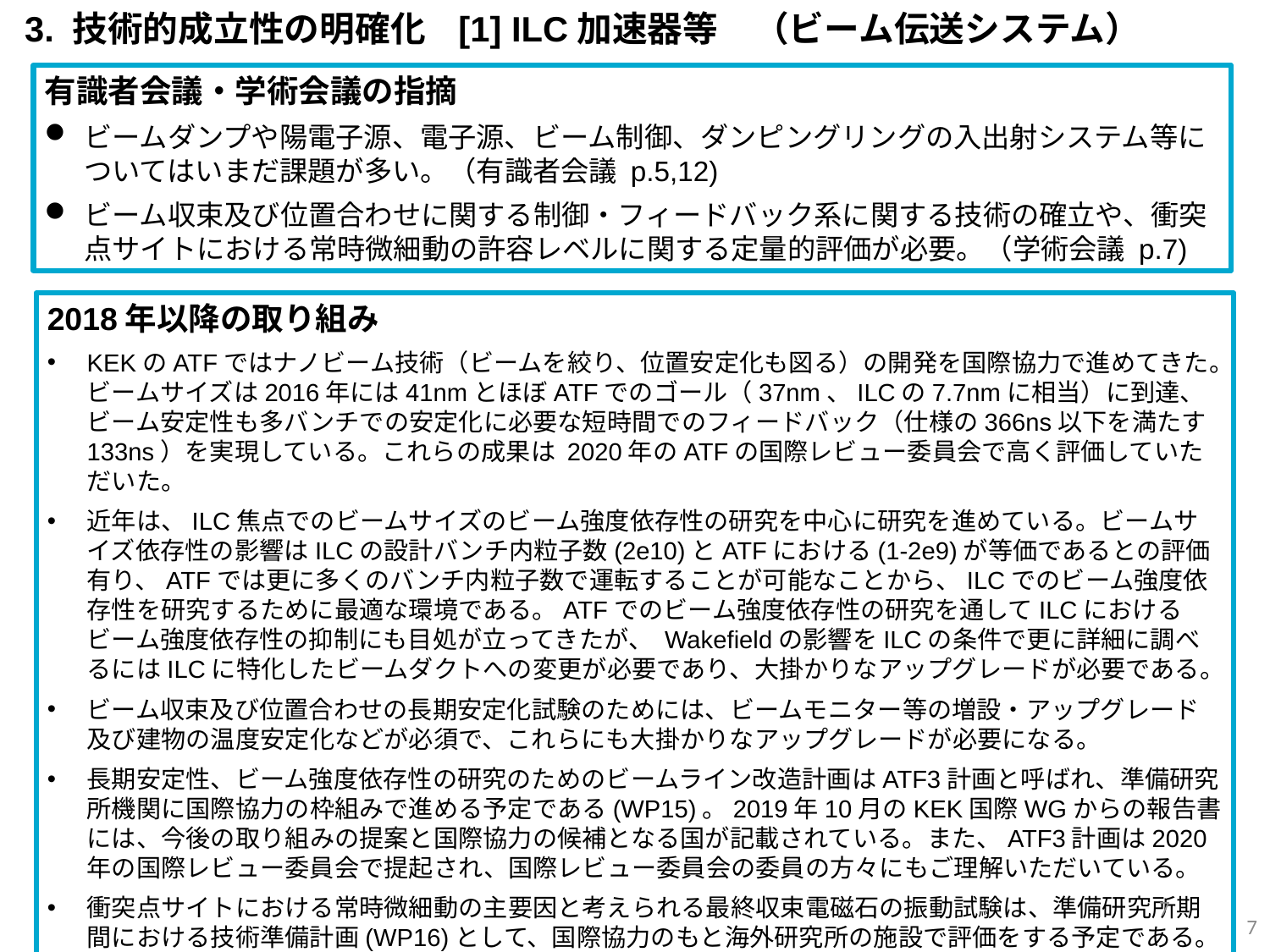

3. 技術的成立性の明確化   [1] ILC加速器等　（ビーム伝送システム）
有識者会議・学術会議の指摘
ビームダンプや陽電子源、電子源、ビーム制御、ダンピングリングの入出射システム等についてはいまだ課題が多い。（有識者会議 p.5,12)
ビーム収束及び位置合わせに関する制御・フィードバック系に関する技術の確立や、衝突点サイトにおける常時微細動の許容レベルに関する定量的評価が必要。（学術会議 p.7)
2018年以降の取り組み
KEKのATFではナノビーム技術（ビームを絞り、位置安定化も図る）の開発を国際協力で進めてきた。ビームサイズは2016年には41nmとほぼATFでのゴール（37nm、ILCの7.7nmに相当）に到達、ビーム安定性も多バンチでの安定化に必要な短時間でのフィードバック（仕様の366ns以下を満たす133ns）を実現している。これらの成果は 2020年のATFの国際レビュー委員会で高く評価していただいた。
近年は、ILC焦点でのビームサイズのビーム強度依存性の研究を中心に研究を進めている。ビームサイズ依存性の影響はILCの設計バンチ内粒子数(2e10)とATFにおける(1-2e9)が等価であるとの評価有り、ATFでは更に多くのバンチ内粒子数で運転することが可能なことから、ILCでのビーム強度依存性を研究するために最適な環境である。ATFでのビーム強度依存性の研究を通してILCにおけるビーム強度依存性の抑制にも目処が立ってきたが、 Wakefieldの影響をILCの条件で更に詳細に調べるにはILCに特化したビームダクトへの変更が必要であり、大掛かりなアップグレードが必要である。
ビーム収束及び位置合わせの長期安定化試験のためには、ビームモニター等の増設・アップグレード及び建物の温度安定化などが必須で、これらにも大掛かりなアップグレードが必要になる。
長期安定性、ビーム強度依存性の研究のためのビームライン改造計画はATF3計画と呼ばれ、準備研究所機関に国際協力の枠組みで進める予定である(WP15)。2019年10月のKEK国際WGからの報告書には、今後の取り組みの提案と国際協力の候補となる国が記載されている。また、ATF3計画は2020年の国際レビュー委員会で提起され、国際レビュー委員会の委員の方々にもご理解いただいている。
衝突点サイトにおける常時微細動の主要因と考えられる最終収束電磁石の振動試験は、準備研究所期間における技術準備計画(WP16)として、国際協力のもと海外研究所の施設で評価をする予定である。
7
7